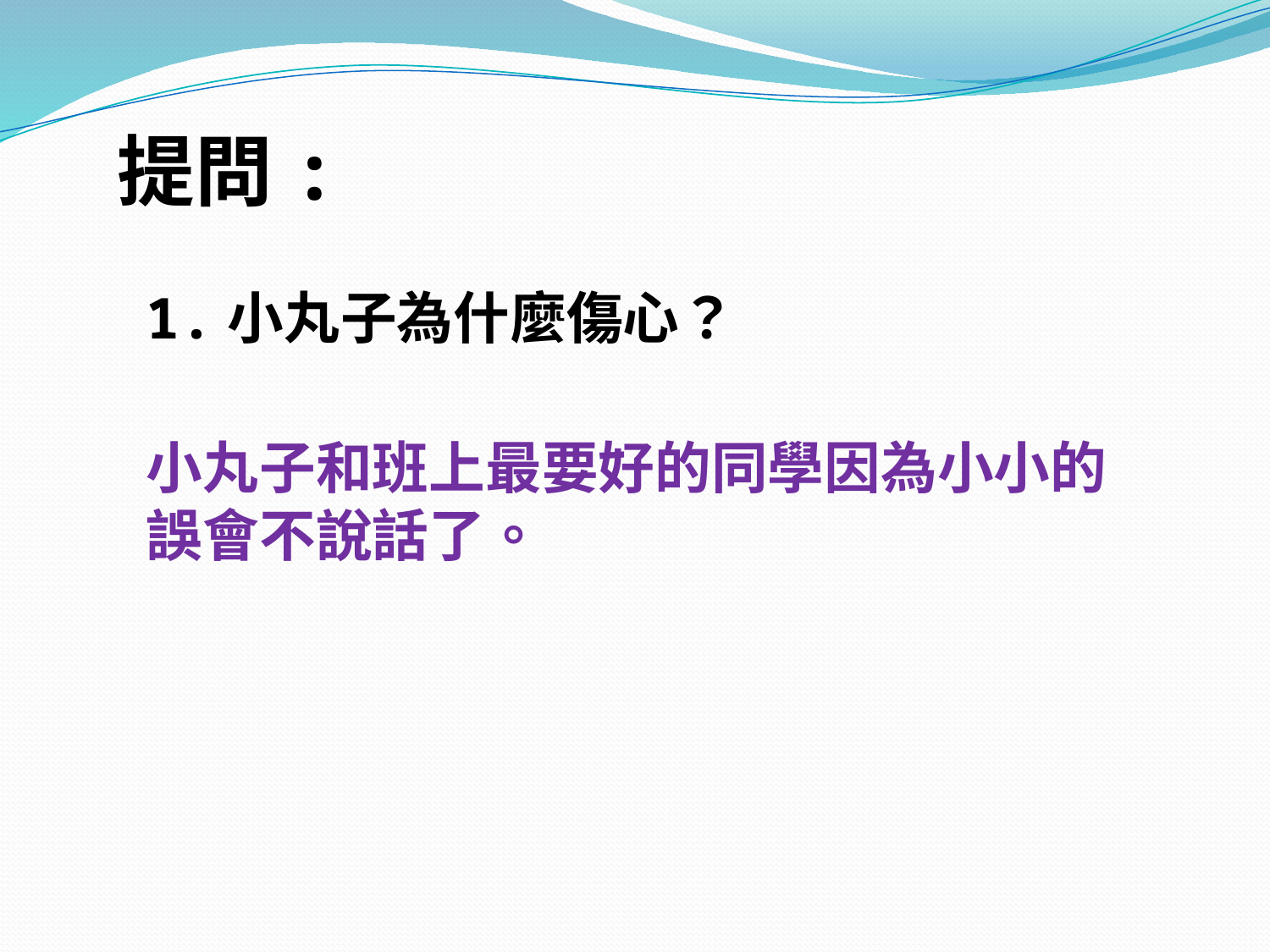

提問:
1.小丸子為什麼傷心？
小丸子和班上最要好的同學因為小小的誤會不說話了。